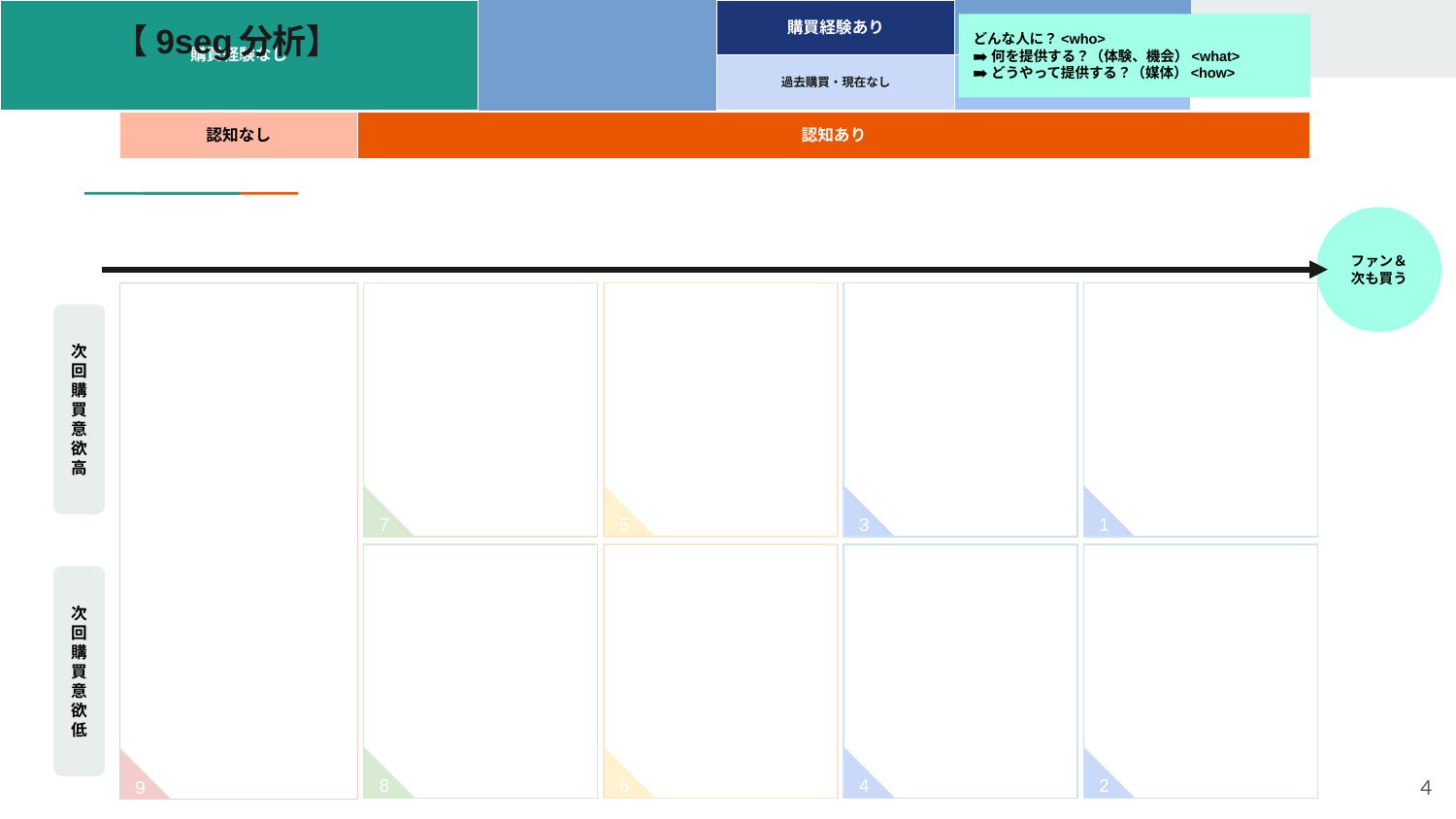

# 【9seg分析】
どんな人に？<who>
➡️何を提供する？（体験、機会）<what>
➡️どうやって提供する？（媒体）<how>
| 認知なし | 認知あり |  |  |  |
| --- | --- | --- | --- | --- |
| 購買経験なし |  | 購買経験あり |  |  |
| --- | --- | --- | --- | --- |
|  |  | 過去購買・現在なし | 現在購買頻度：低 | 現在購買頻度：高 |
ファン＆
次も買う
|  |
| --- |
|  |
| --- |
|  |
| --- |
|  |
| --- |
|  |
| --- |
次回購買意欲高
7
5
3
1
|  |
| --- |
|  |
| --- |
|  |
| --- |
|  |
| --- |
次回購買意欲低
8
6
4
2
9
4